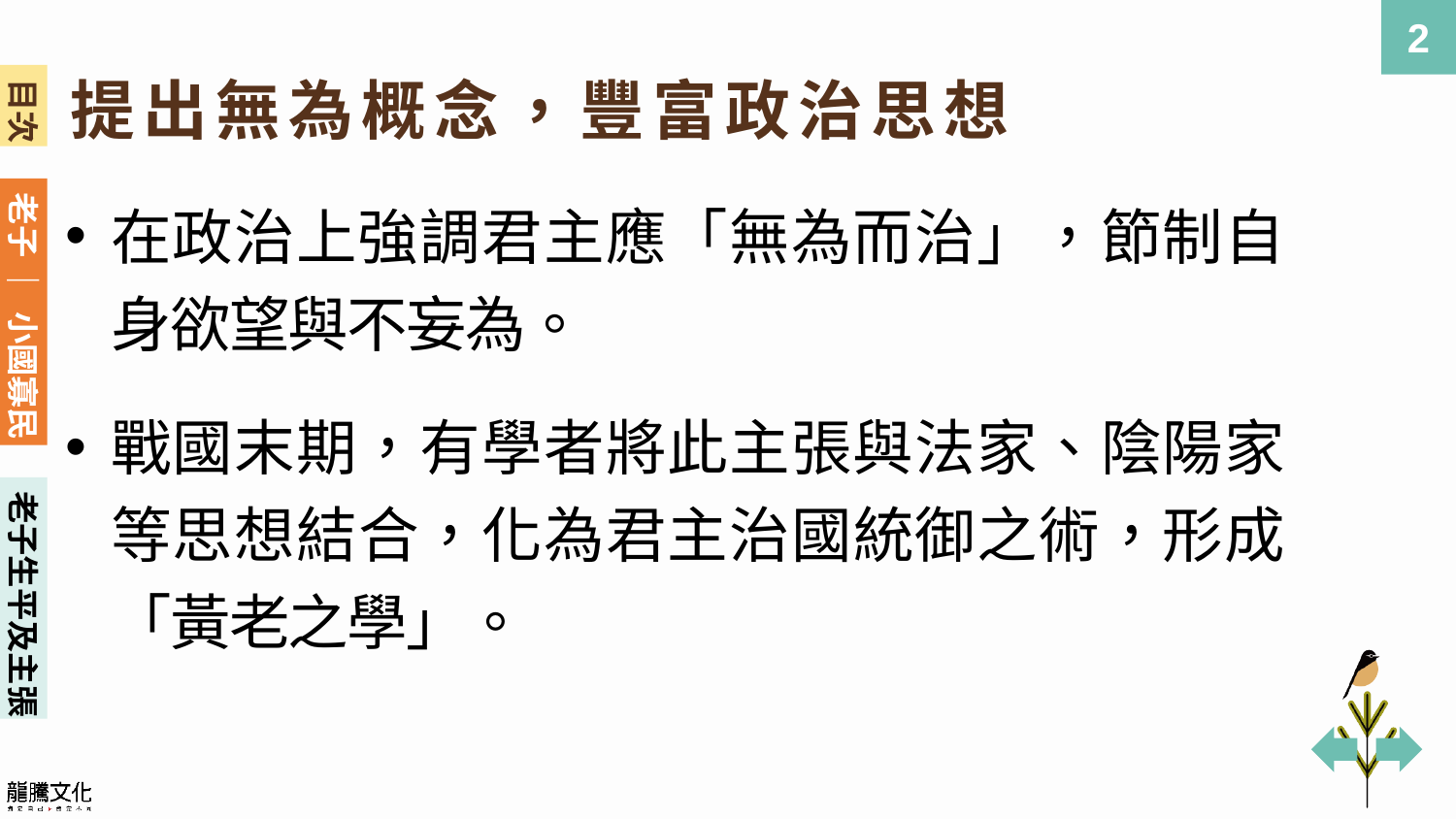

提出無為概念，豐富政治思想
在政治上強調君主應「無為而治」，節制自身欲望與不妄為。
戰國末期，有學者將此主張與法家、陰陽家等思想結合，化為君主治國統御之術，形成「黃老之學」。
老子生平及主張